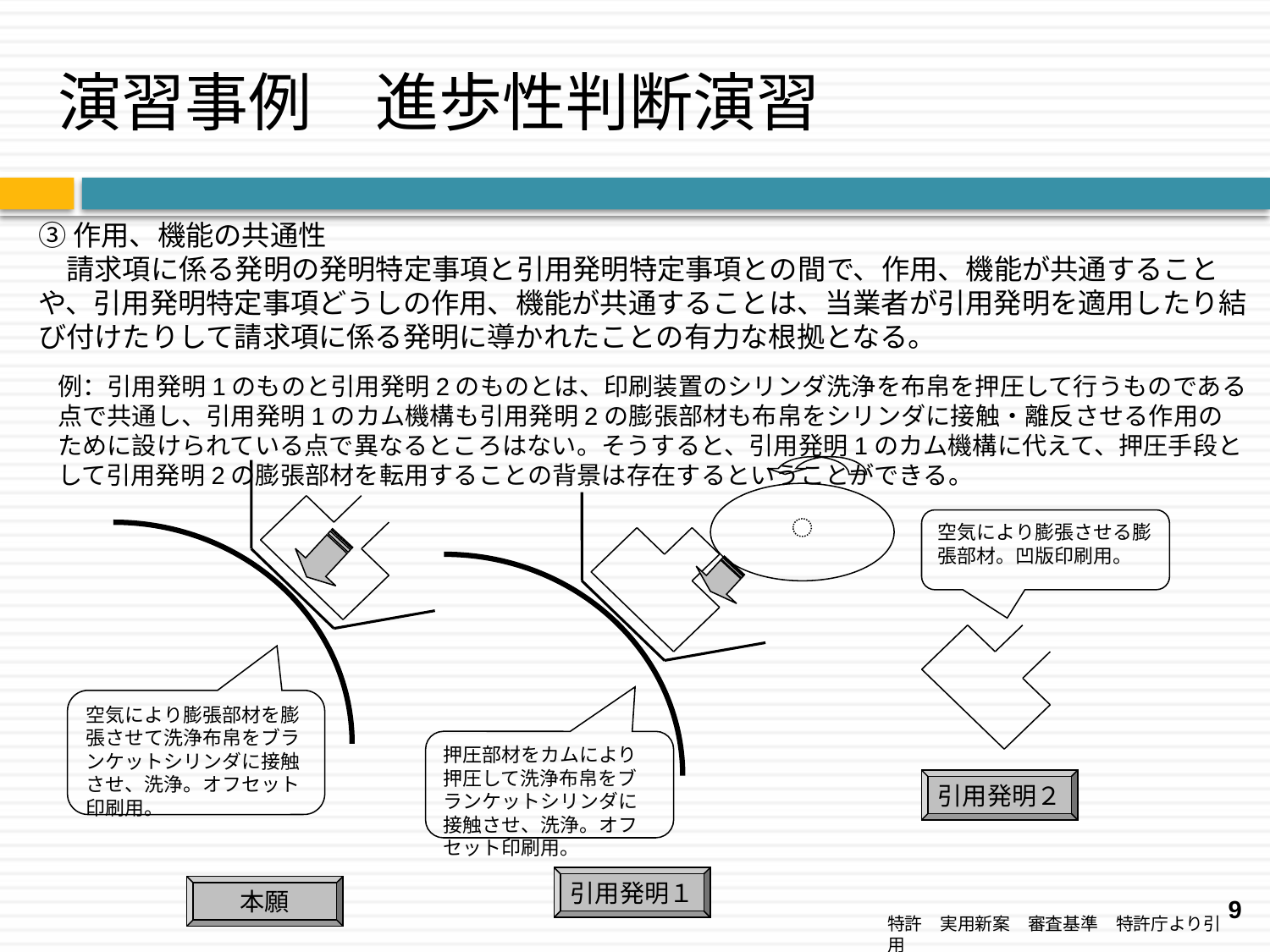

# 演習事例　進歩性判断演習
③作用、機能の共通性
　請求項に係る発明の発明特定事項と引用発明特定事項との間で、作用、機能が共通することや、引用発明特定事項どうしの作用、機能が共通することは、当業者が引用発明を適用したり結び付けたりして請求項に係る発明に導かれたことの有力な根拠となる。
例：引用発明1のものと引用発明2のものとは、印刷装置のシリンダ洗浄を布帛を押圧して行うものである点で共通し、引用発明1のカム機構も引用発明2の膨張部材も布帛をシリンダに接触・離反させる作用のために設けられている点で異なるところはない。そうすると、引用発明1のカム機構に代えて、押圧手段として引用発明2の膨張部材を転用することの背景は存在するということができる。

空気により膨張させる膨張部材。凹版印刷用。

空気により膨張部材を膨張させて洗浄布帛をブランケットシリンダに接触させ、洗浄。オフセット印刷用。

押圧部材をカムにより押圧して洗浄布帛をブランケットシリンダに接触させ、洗浄。オフセット印刷用。
引用発明２
引用発明１
本願
9
特許　実用新案　審査基準　特許庁より引用